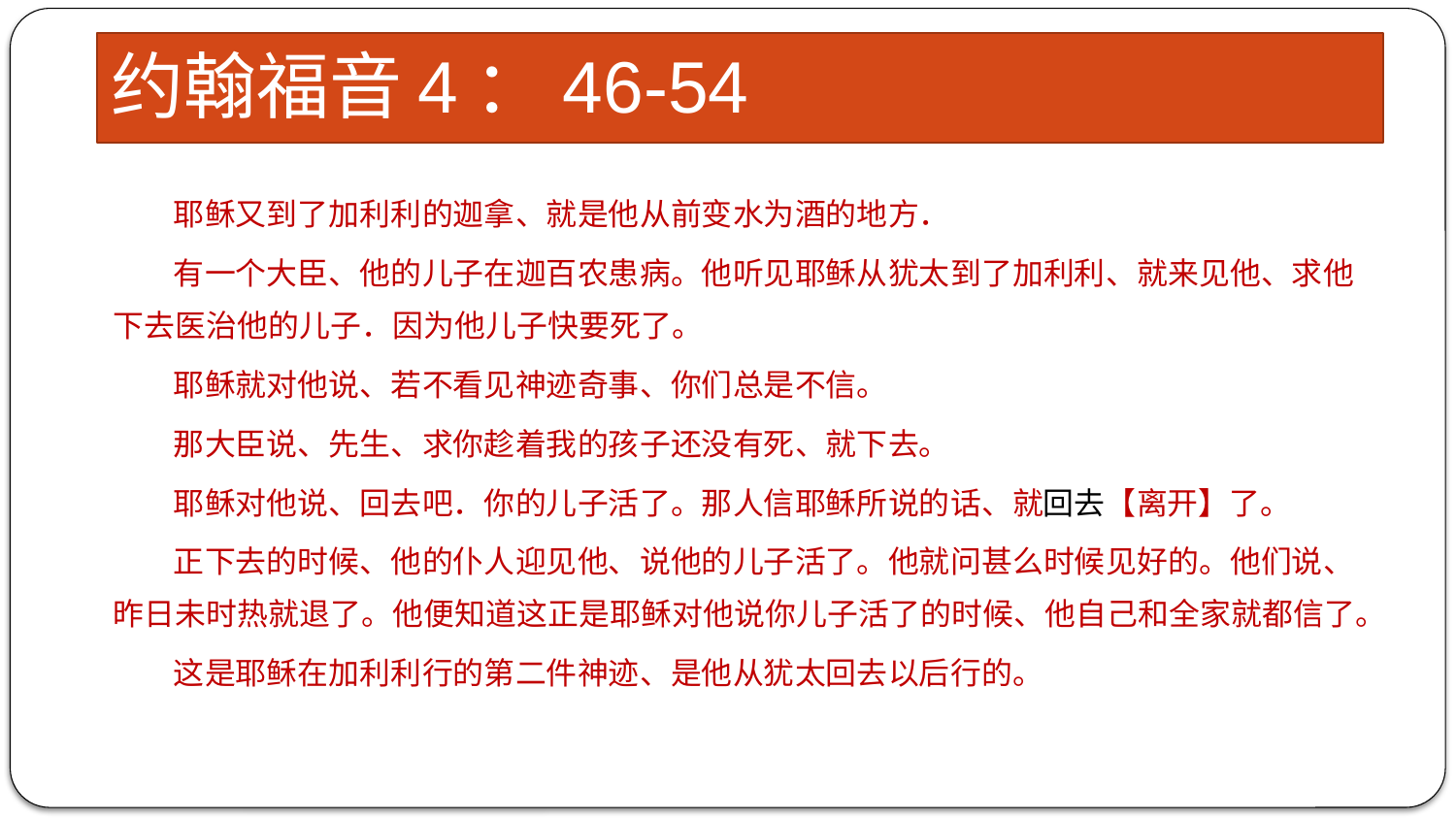

# 约翰福音4：46-54
        耶稣又到了加利利的迦拿、就是他从前变水为酒的地方．
        有一个大臣、他的儿子在迦百农患病。他听见耶稣从犹太到了加利利、就来见他、求他下去医治他的儿子．因为他儿子快要死了。
        耶稣就对他说、若不看见神迹奇事、你们总是不信。
        那大臣说、先生、求你趁着我的孩子还没有死、就下去。
        耶稣对他说、回去吧．你的儿子活了。那人信耶稣所说的话、就回去【离开】了。
        正下去的时候、他的仆人迎见他、说他的儿子活了。他就问甚么时候见好的。他们说、昨日未时热就退了。他便知道这正是耶稣对他说你儿子活了的时候、他自己和全家就都信了。
        这是耶稣在加利利行的第二件神迹、是他从犹太回去以后行的。